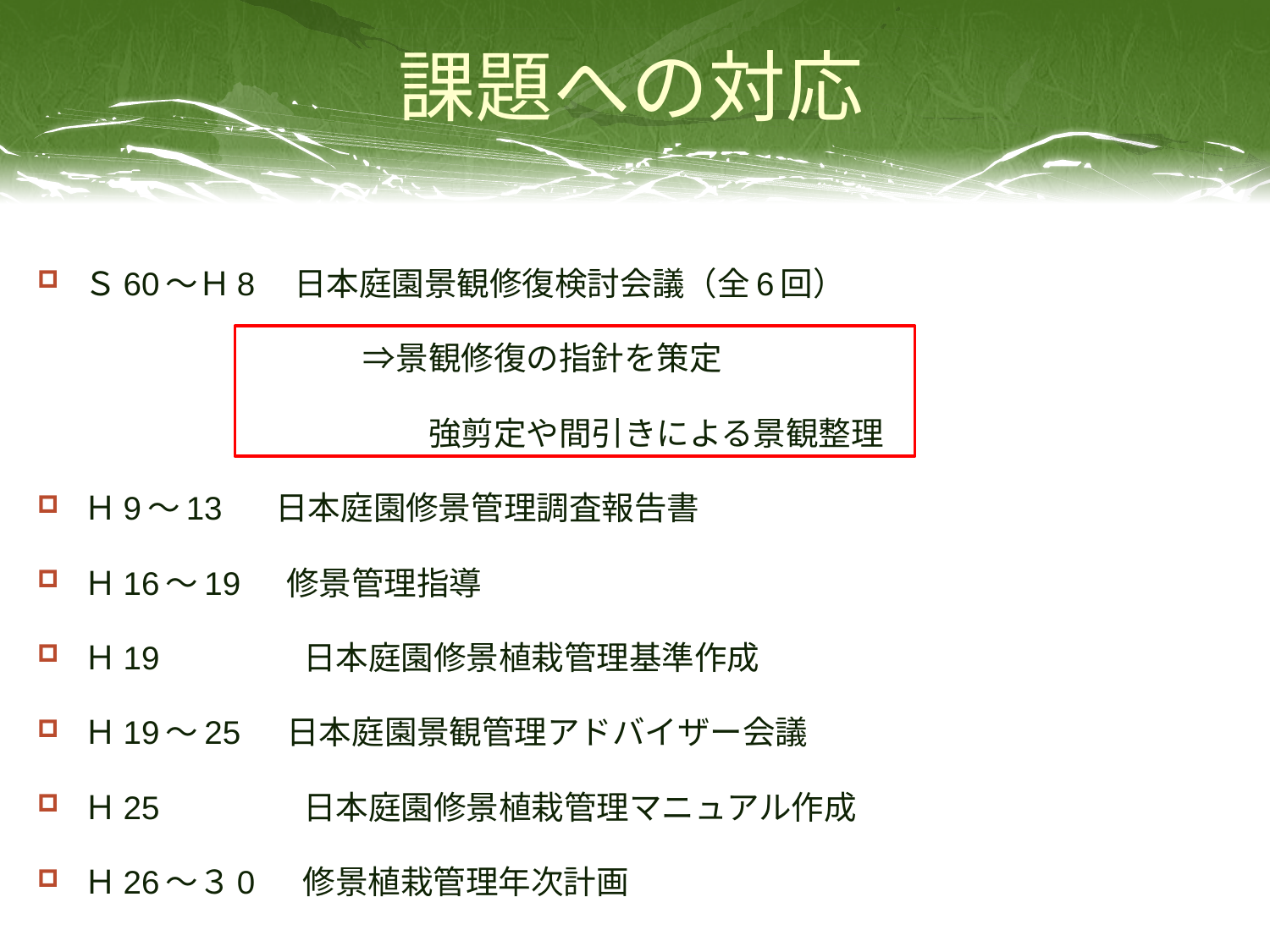

# 課題への対応
Ｓ60～Ｈ8　日本庭園景観修復検討会議（全6回）
　　　　　　　　　　⇒景観修復の指針を策定
　　　　　　　　　　　　強剪定や間引きによる景観整理
Ｈ9～13　  日本庭園修景管理調査報告書
Ｈ16～19　 修景管理指導
Ｈ19　　　 　日本庭園修景植栽管理基準作成
Ｈ19～25　 日本庭園景観管理アドバイザー会議
Ｈ25　　　 　日本庭園修景植栽管理マニュアル作成
Ｈ26～３0 　修景植栽管理年次計画